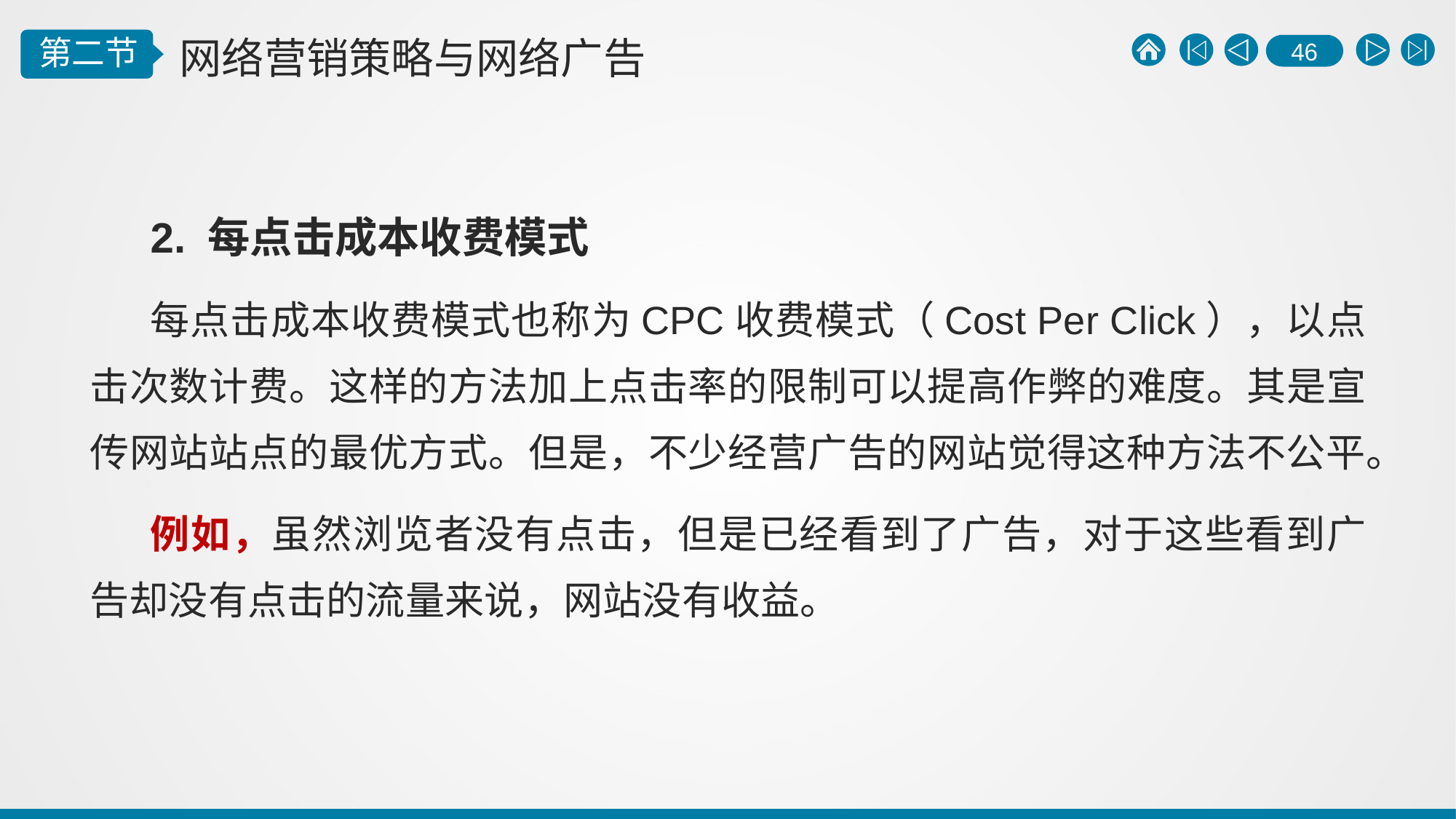

2. 每点击成本收费模式
每点击成本收费模式也称为CPC收费模式（Cost Per Click），以点击次数计费。这样的方法加上点击率的限制可以提高作弊的难度。其是宣传网站站点的最优方式。但是，不少经营广告的网站觉得这种方法不公平。
例如，虽然浏览者没有点击，但是已经看到了广告，对于这些看到广告却没有点击的流量来说，网站没有收益。